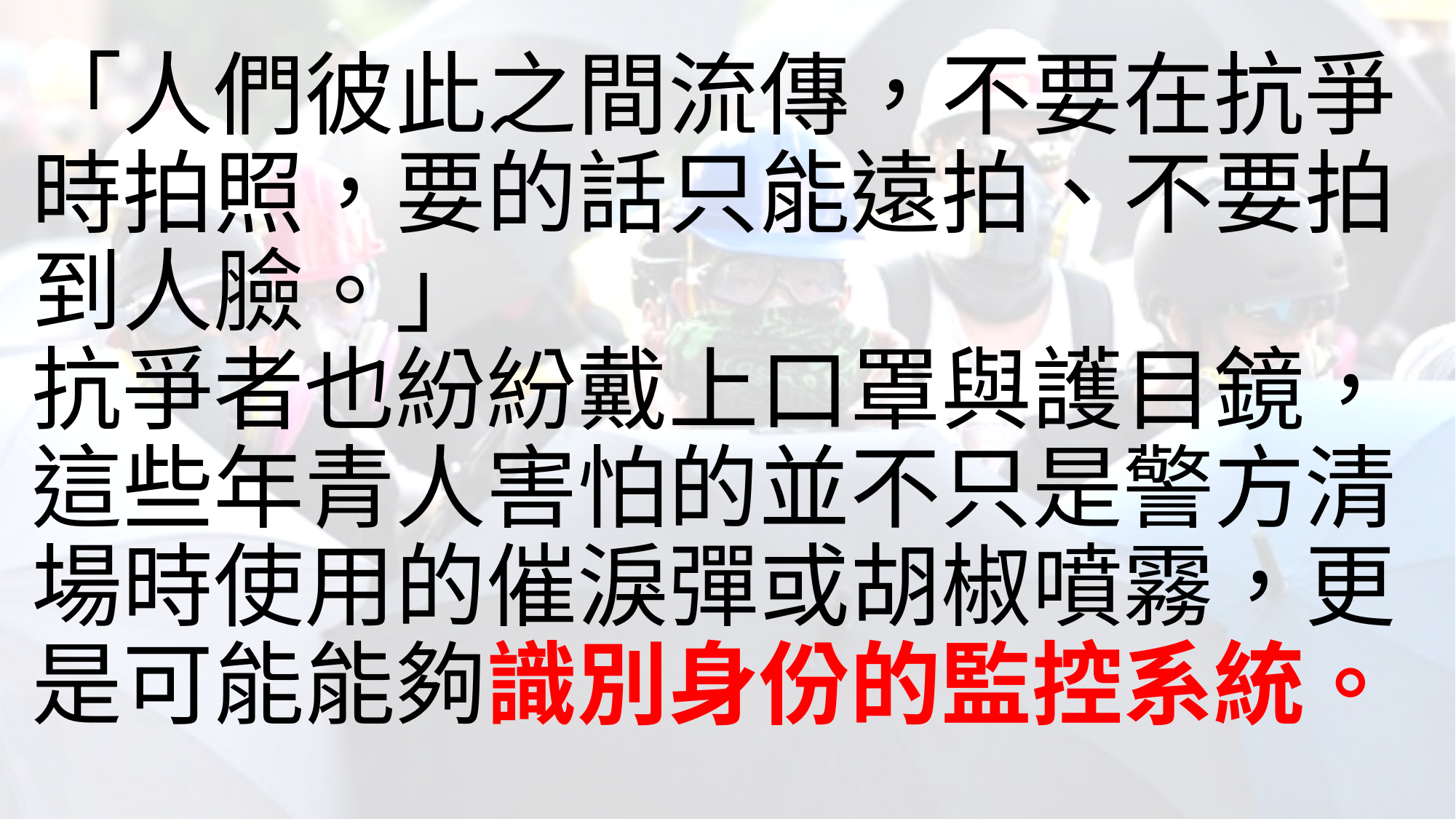

「人們彼此之間流傳，不要在抗爭時拍照，要的話只能遠拍、不要拍到人臉。」
抗爭者也紛紛戴上口罩與護目鏡，這些年青人害怕的並不只是警方清場時使用的催淚彈或胡椒噴霧，更是可能能夠識別身份的監控系統。